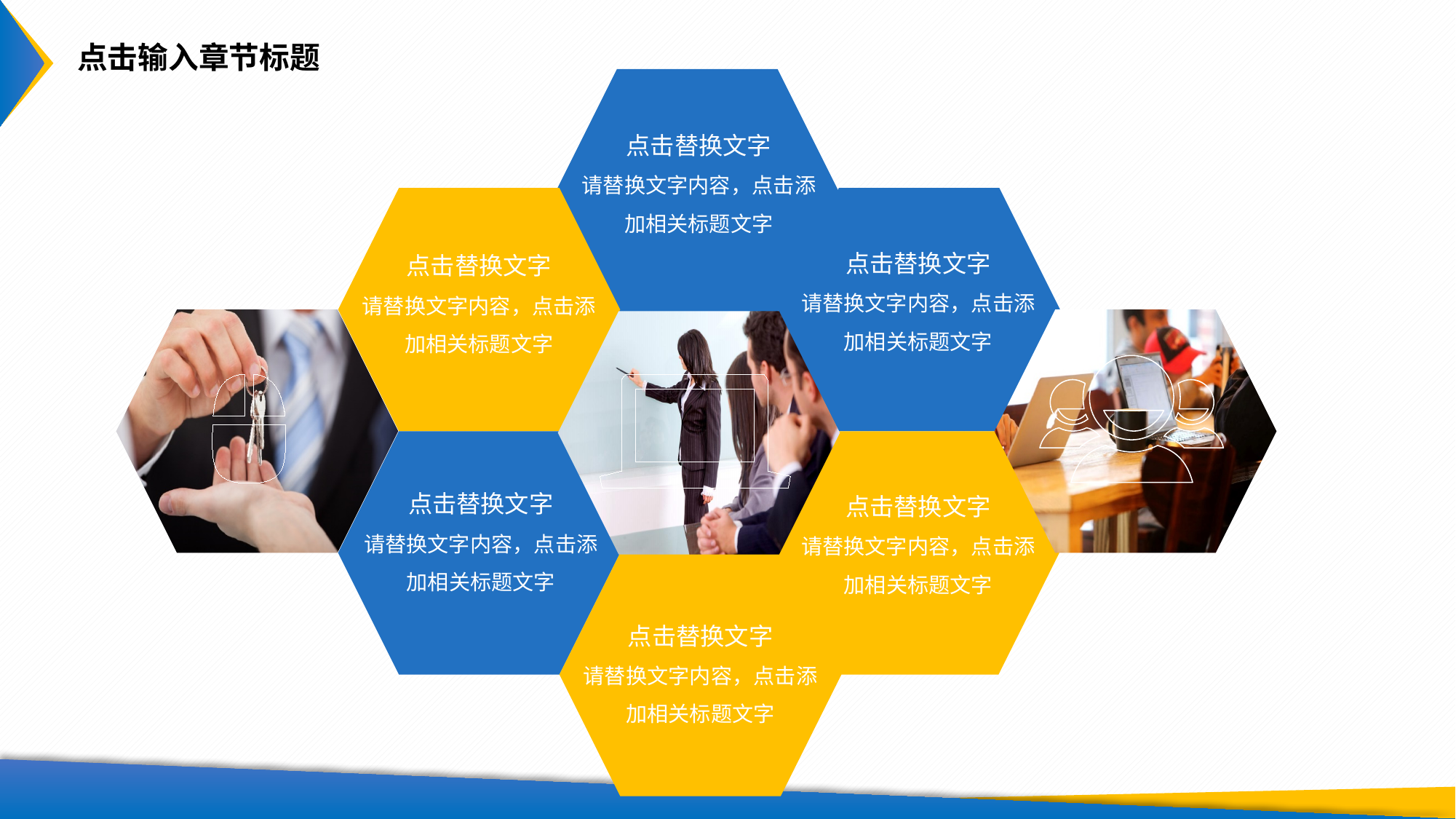

点击输入章节标题

点击替换文字
请替换文字内容，点击添加相关标题文字

点击替换文字
请替换文字内容，点击添加相关标题文字
点击替换文字
请替换文字内容，点击添加相关标题文字

点击替换文字
请替换文字内容，点击添加相关标题文字
点击替换文字
请替换文字内容，点击添加相关标题文字

点击替换文字
请替换文字内容，点击添加相关标题文字